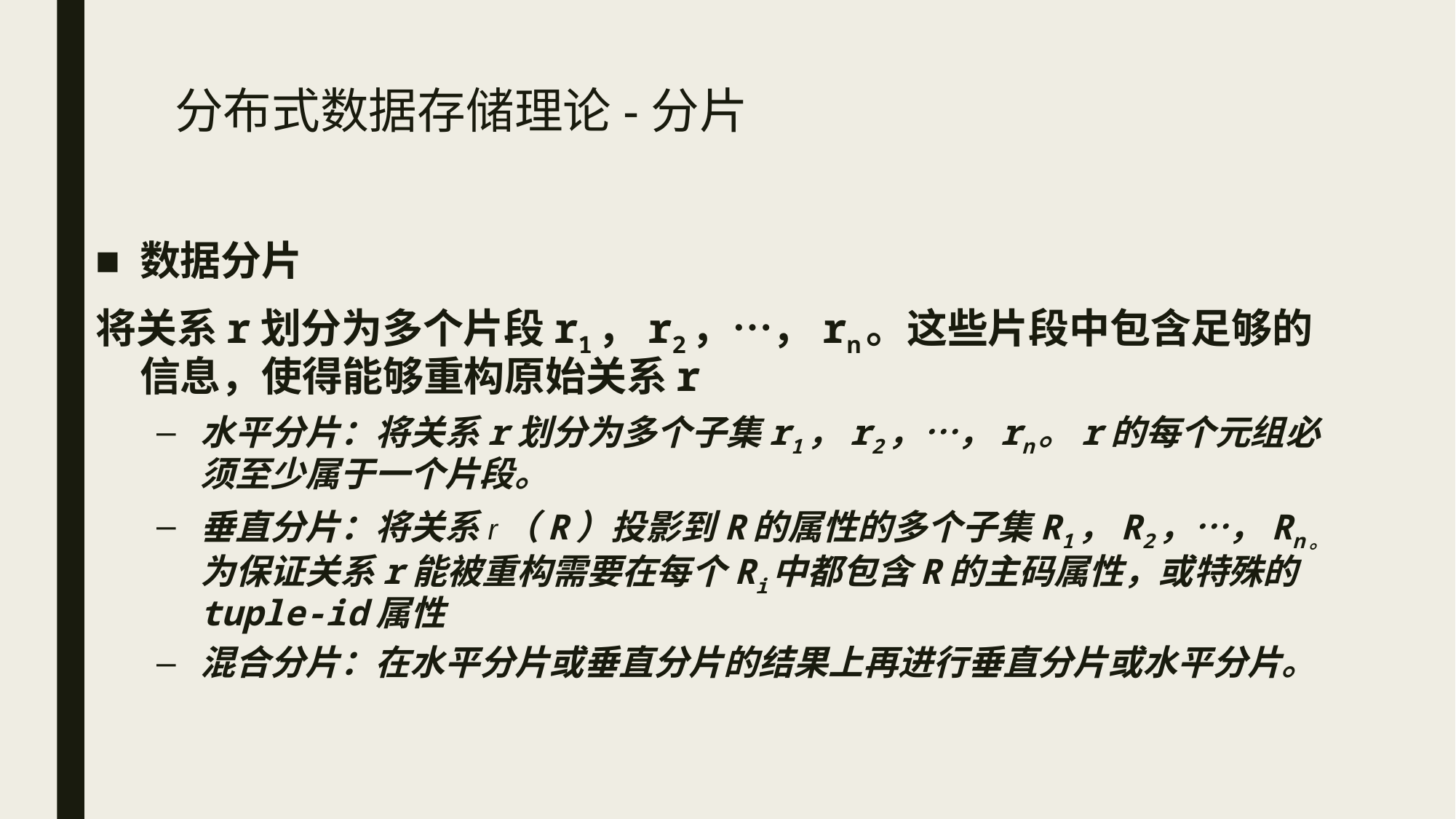

# 分布式数据存储理论-分片
数据分片
将关系r划分为多个片段r1，r2，…，rn。这些片段中包含足够的信息，使得能够重构原始关系r
水平分片：将关系r划分为多个子集r1，r2，…，rn。r的每个元组必须至少属于一个片段。
垂直分片：将关系r（R）投影到R的属性的多个子集R1，R2，…，Rn。为保证关系r能被重构需要在每个Ri中都包含R的主码属性，或特殊的tuple-id属性
混合分片：在水平分片或垂直分片的结果上再进行垂直分片或水平分片。